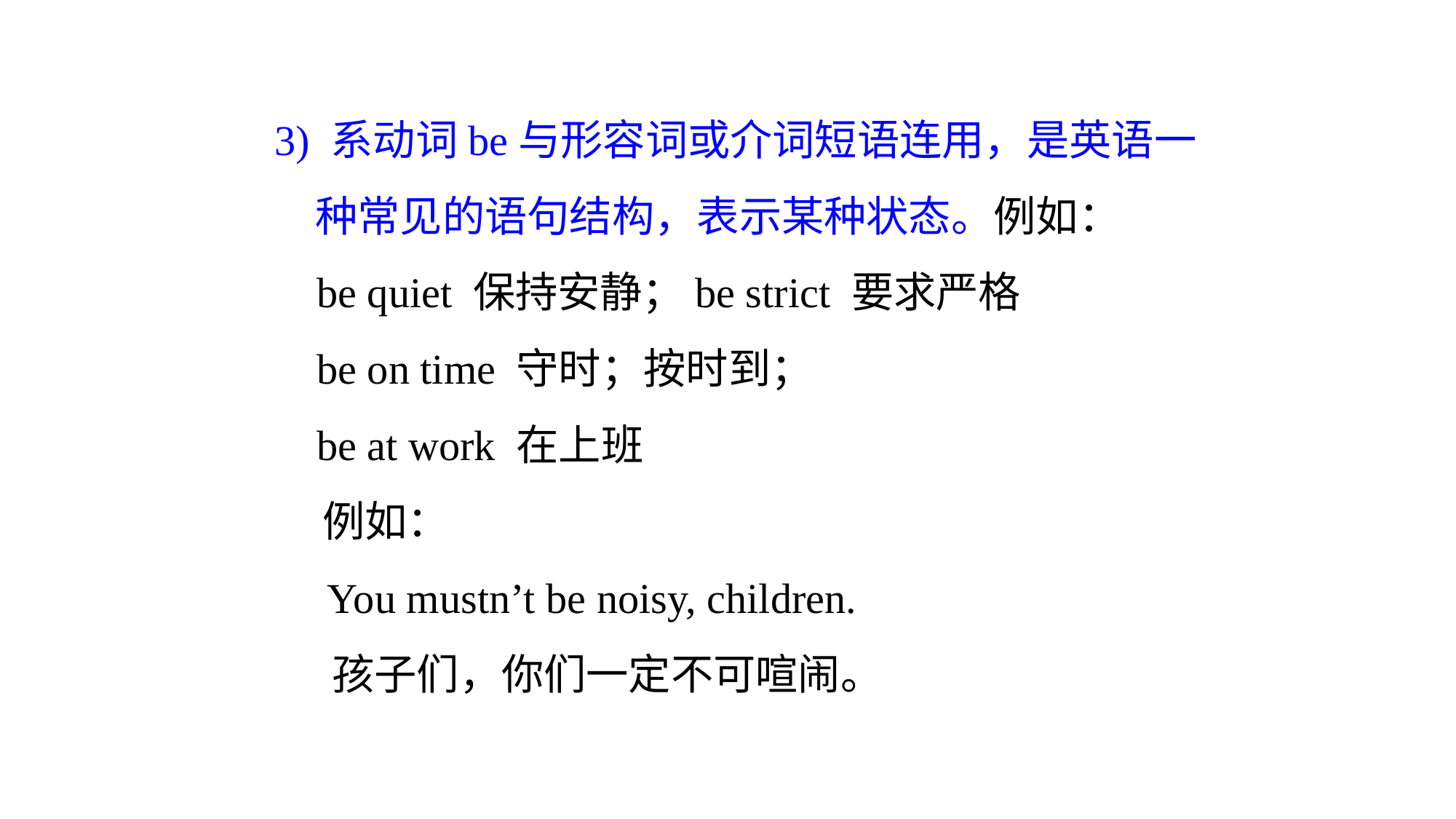

3) 系动词be与形容词或介词短语连用，是英语一种常见的语句结构，表示某种状态。例如：
    be quiet 保持安静；be strict 要求严格
    be on time 守时；按时到；
    be at work 在上班
    例如：
     You mustn’t be noisy, children.
     孩子们，你们一定不可喧闹。